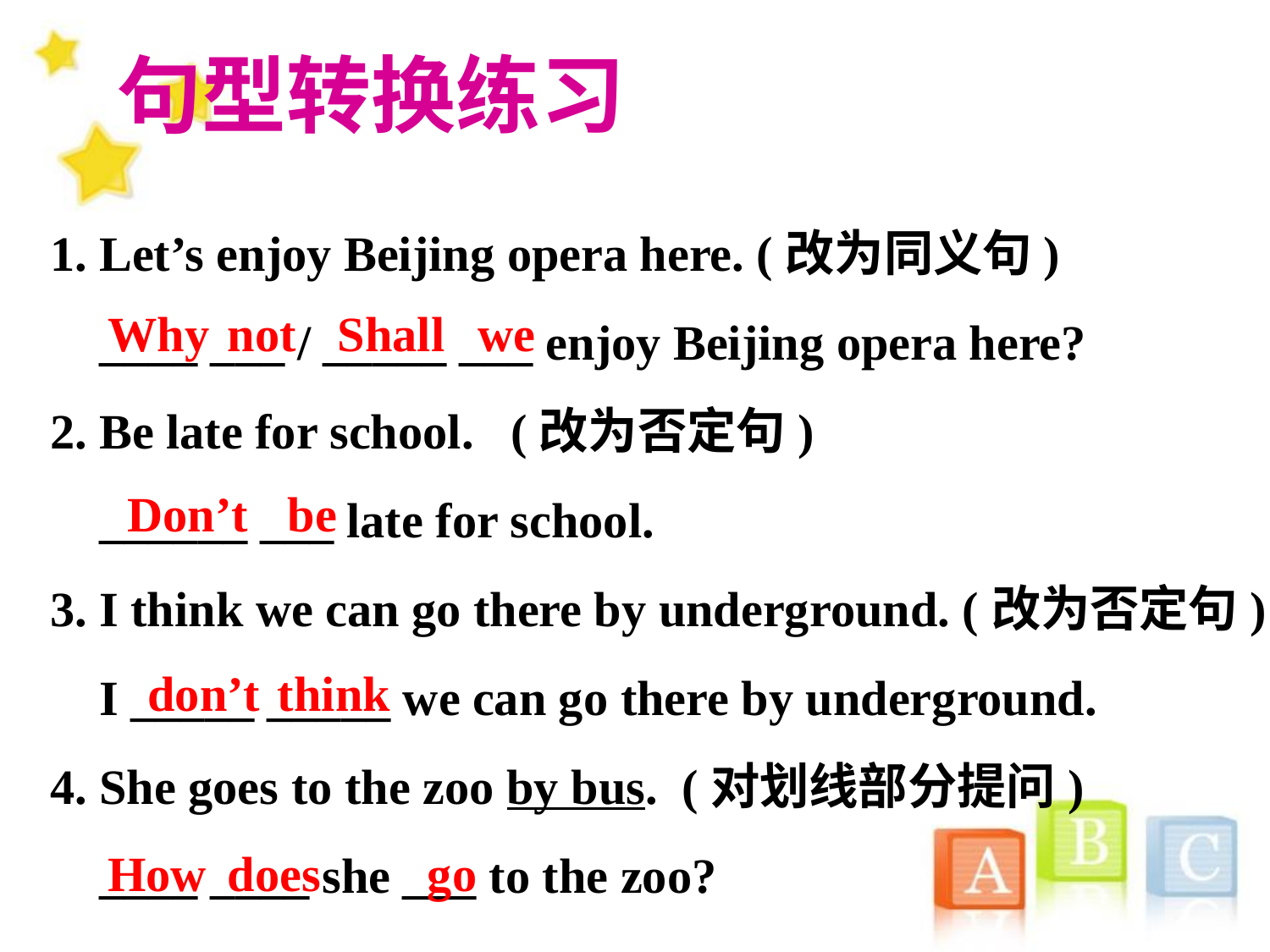

句型转换练习
1. Let’s enjoy Beijing opera here. (改为同义句)
    ____ ___ / _____ ___ enjoy Beijing opera here?
2. Be late for school.   (改为否定句)
    ______ ___ late for school.
3. I think we can go there by underground. (改为否定句)
    I _____ _____ we can go there by underground.
4. She goes to the zoo by bus.  (对划线部分提问)
    ____ ____ she ___ to the zoo?
Why
not
Shall
we
Don’t
be
don’t
think
How
does
go